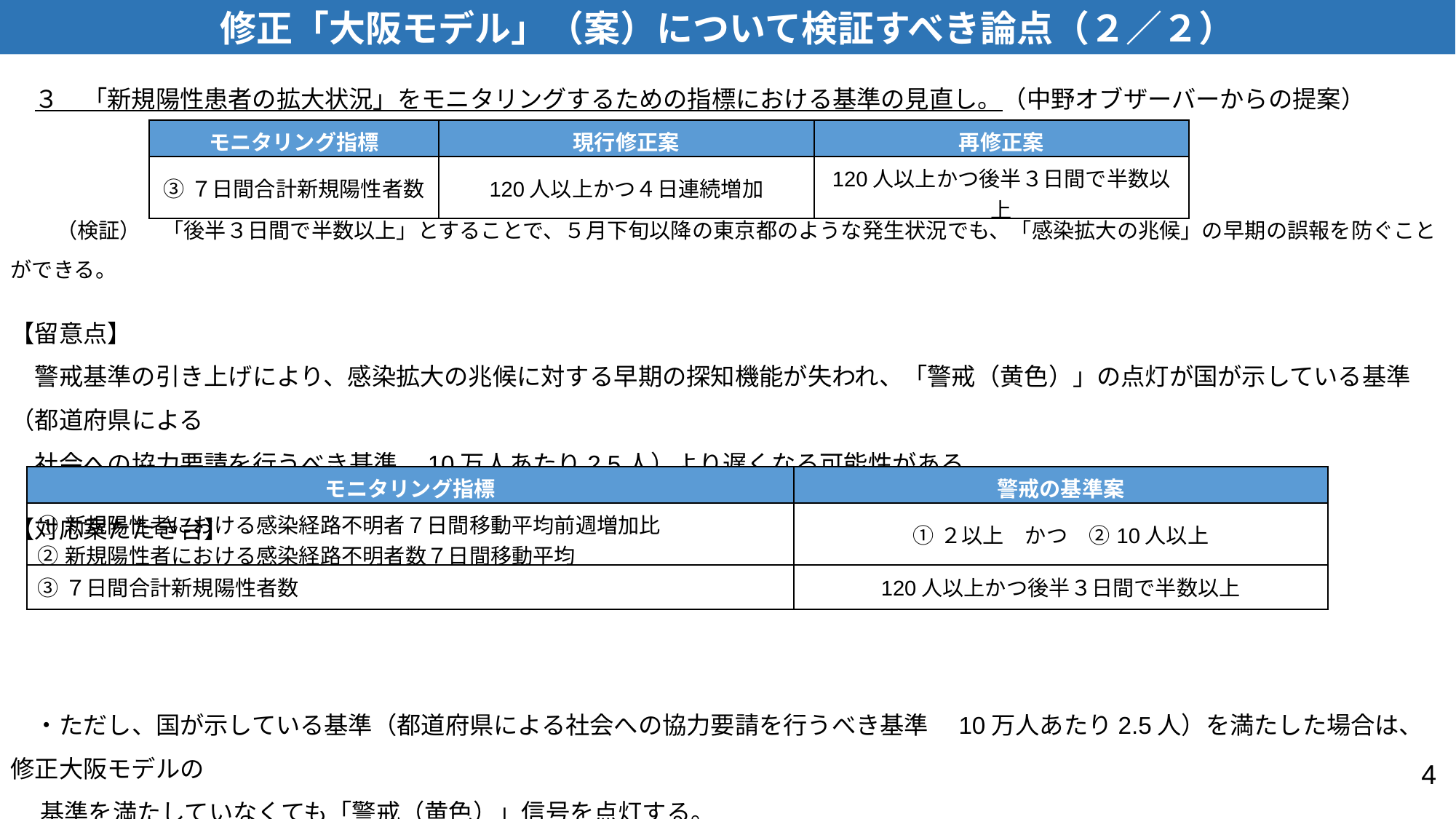

修正「大阪モデル」（案）について検証すべき論点（２／２）

　３　「新規陽性患者の拡大状況」をモニタリングするための指標における基準の見直し。（中野オブザーバーからの提案）

　　（検証）　「後半３日間で半数以上」とすることで、５月下旬以降の東京都のような発生状況でも、「感染拡大の兆候」の早期の誤報を防ぐことができる。

【留意点】
　警戒基準の引き上げにより、感染拡大の兆候に対する早期の探知機能が失われ、「警戒（黄色）」の点灯が国が示している基準（都道府県による
　社会への協力要請を行うべき基準　10万人あたり2.5人）より遅くなる可能性がある。

【対応案たたき台】

　・ただし、国が示している基準（都道府県による社会への協力要請を行うべき基準　10万人あたり2.5人）を満たした場合は、修正大阪モデルの
　 基準を満たしていなくても「警戒（黄色）」信号を点灯する。
　・また、国による緊急事態宣言が出された場合は、「非常事態（赤色）」信号を点灯する。
　今後、この「対応案たたき台」に関して専門家の意見を聴取し、次回対策本部会議にて協議する。
| モニタリング指標 | 現行修正案 | 再修正案 |
| --- | --- | --- |
| ③７日間合計新規陽性者数 | 120人以上かつ４日連続増加 | 120人以上かつ後半３日間で半数以上 |
| モニタリング指標 | 警戒の基準案 |
| --- | --- |
| ①新規陽性者における感染経路不明者７日間移動平均前週増加比 ②新規陽性者における感染経路不明者数７日間移動平均 | ①２以上　かつ　②10人以上 |
| ③７日間合計新規陽性者数 | 120人以上かつ後半３日間で半数以上 |
4